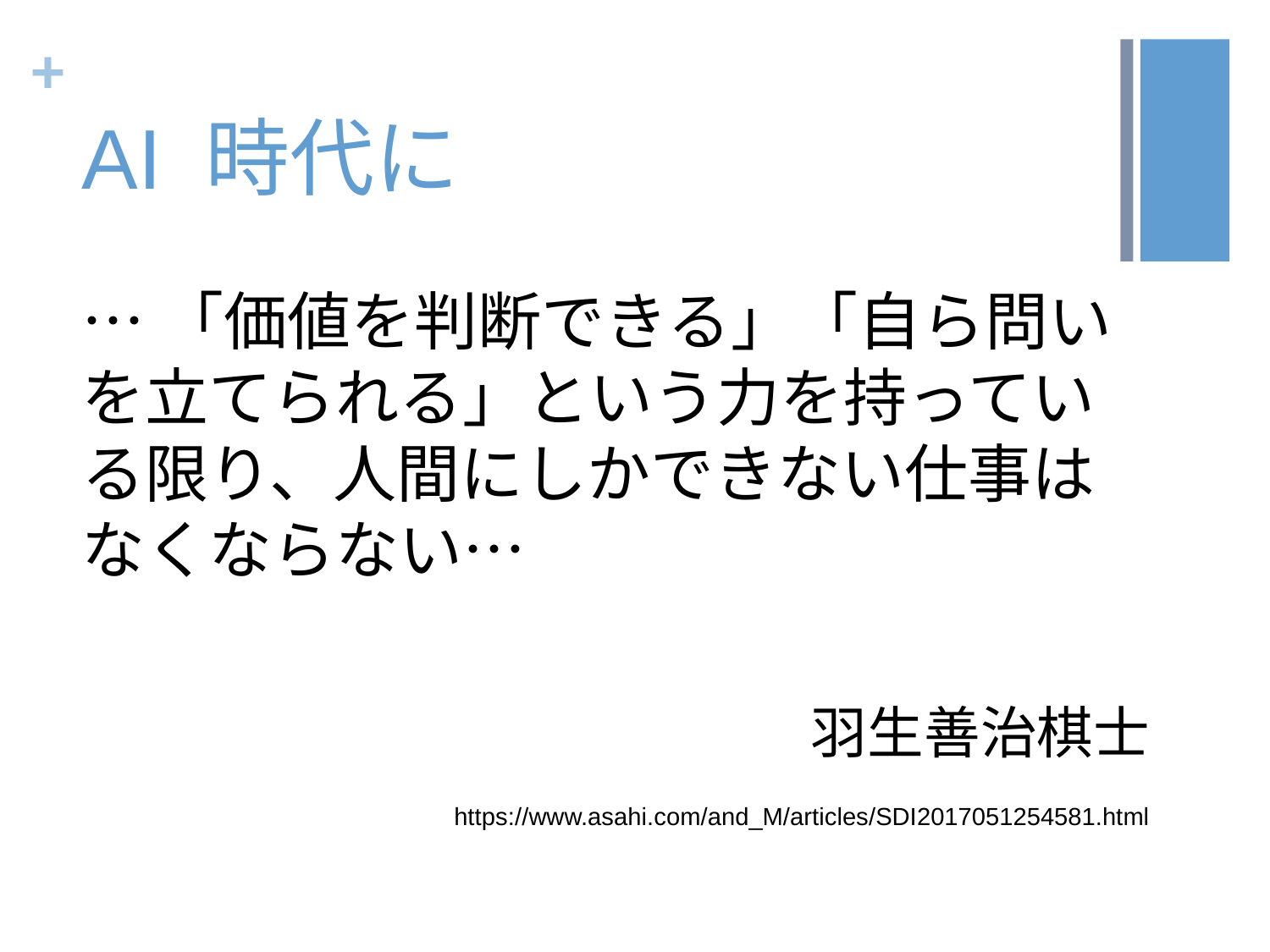

# AI 時代に
…「価値を判断できる」「自ら問いを立てられる」という力を持っている限り、人間にしかできない仕事はなくならない…
羽生善治棋士
https://www.asahi.com/and_M/articles/SDI2017051254581.html